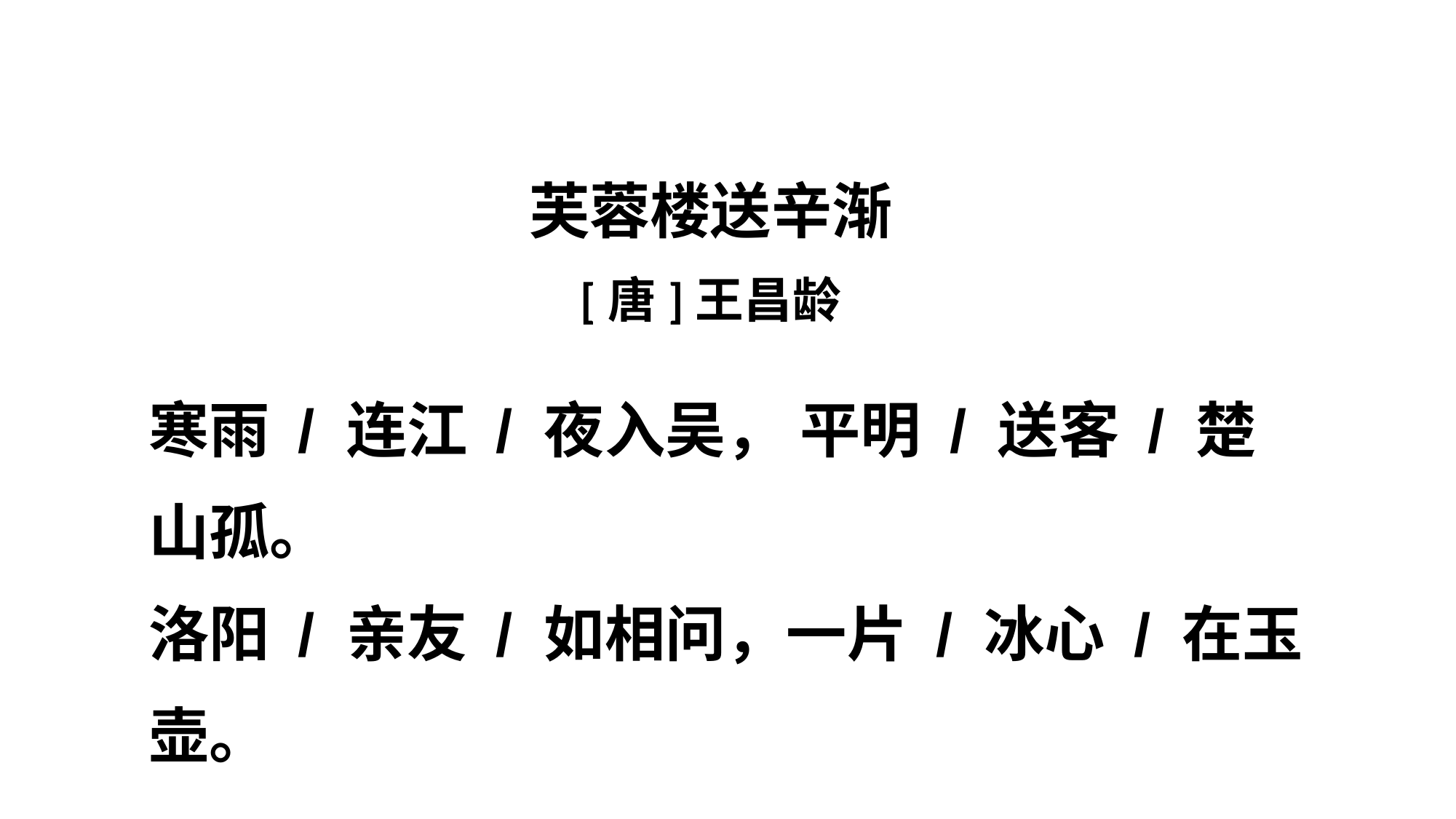

芙蓉楼送辛渐
[唐]王昌龄
寒雨 / 连江 / 夜入吴， 平明 / 送客 / 楚山孤。
洛阳 / 亲友 / 如相问，一片 / 冰心 / 在玉壶。